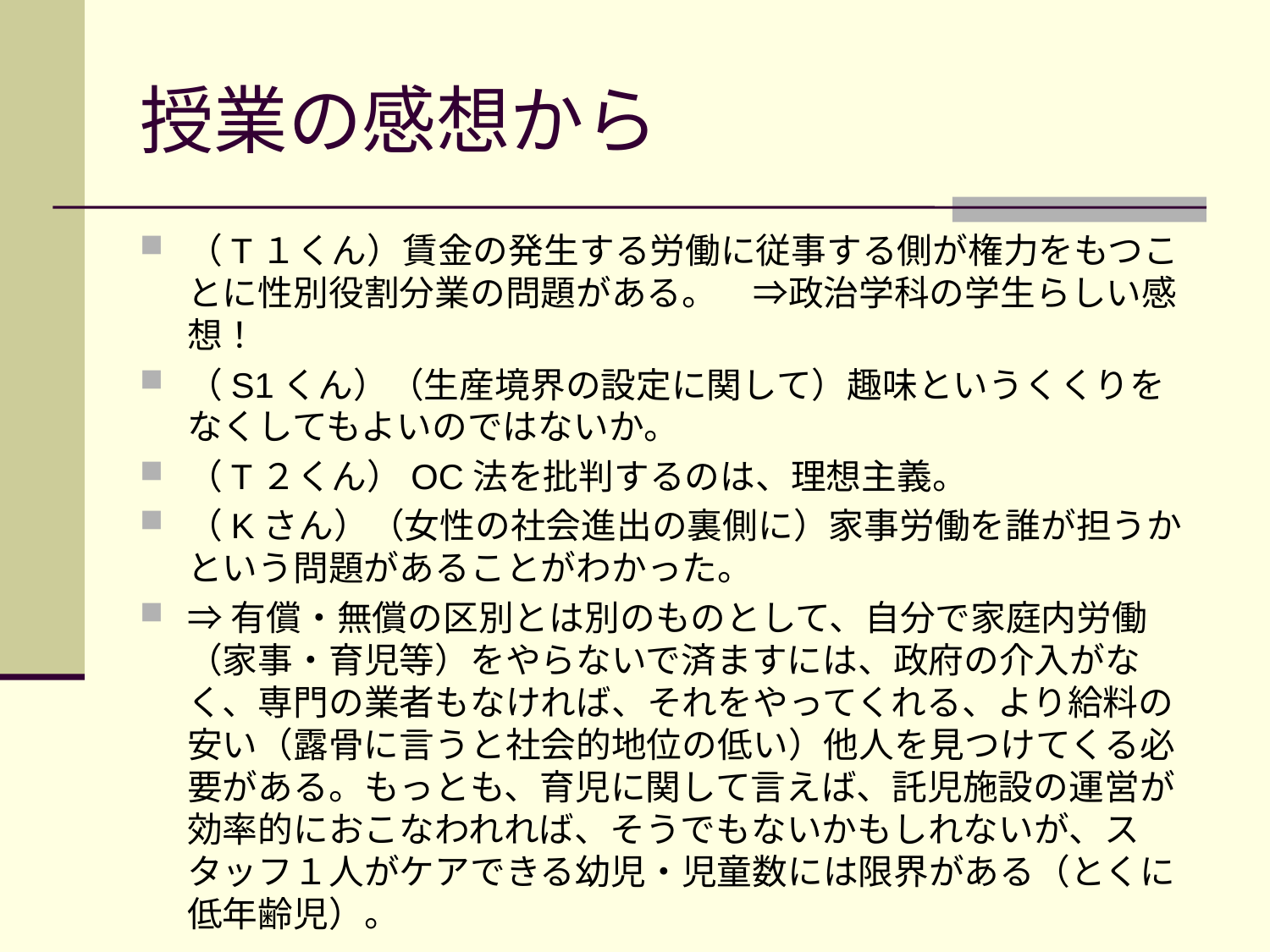

# 授業の感想から
（T１くん）賃金の発生する労働に従事する側が権力をもつことに性別役割分業の問題がある。　⇒政治学科の学生らしい感想！
（S1くん）（生産境界の設定に関して）趣味というくくりをなくしてもよいのではないか。
（T２くん）OC法を批判するのは、理想主義。
（Kさん）（女性の社会進出の裏側に）家事労働を誰が担うかという問題があることがわかった。
⇒有償・無償の区別とは別のものとして、自分で家庭内労働（家事・育児等）をやらないで済ますには、政府の介入がなく、専門の業者もなければ、それをやってくれる、より給料の安い（露骨に言うと社会的地位の低い）他人を見つけてくる必要がある。もっとも、育児に関して言えば、託児施設の運営が効率的におこなわれれば、そうでもないかもしれないが、スタッフ１人がケアできる幼児・児童数には限界がある（とくに低年齢児）。